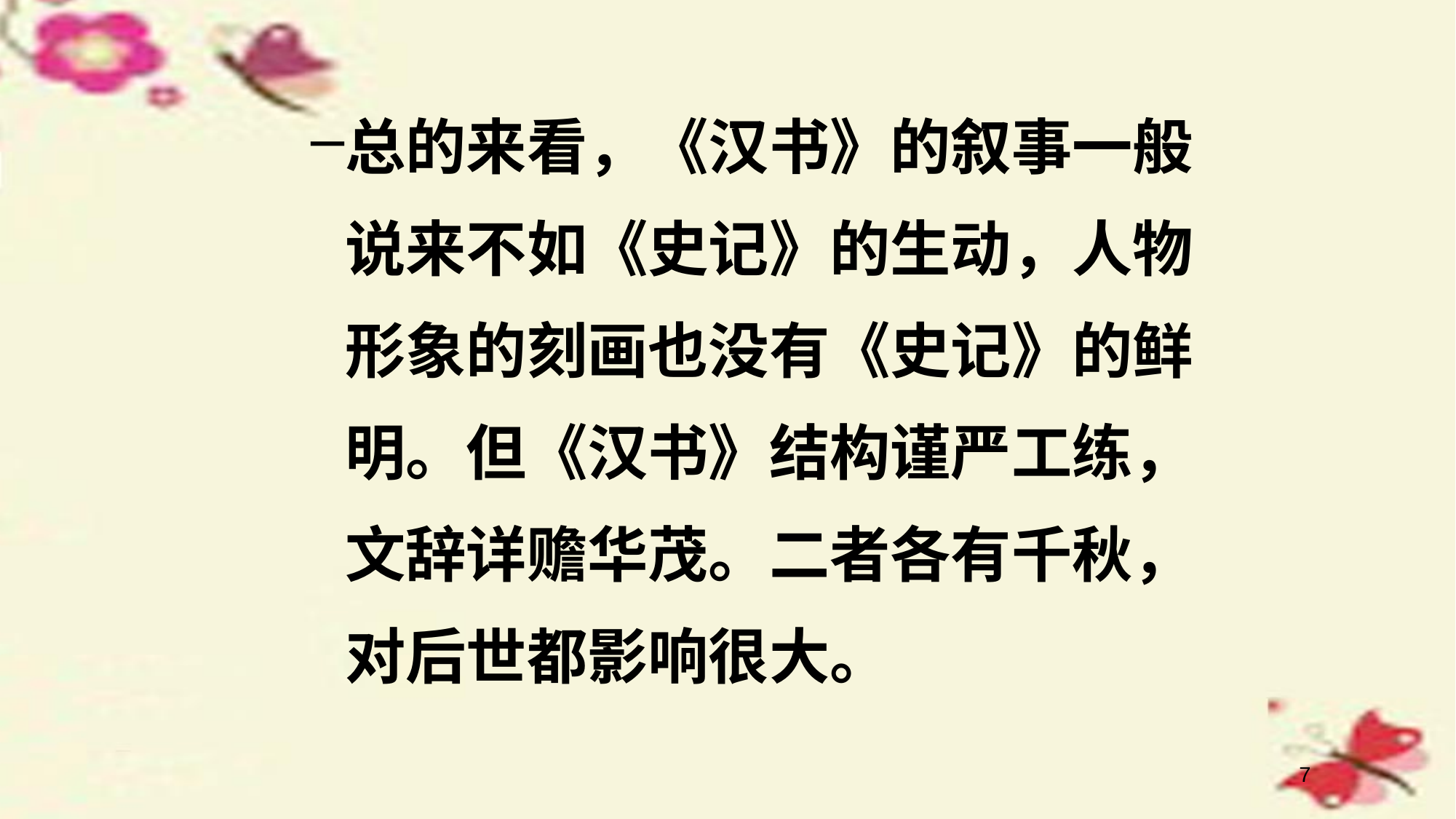

总的来看，《汉书》的叙事一般说来不如《史记》的生动，人物形象的刻画也没有《史记》的鲜明。但《汉书》结构谨严工练，文辞详赡华茂。二者各有千秋，对后世都影响很大。
7